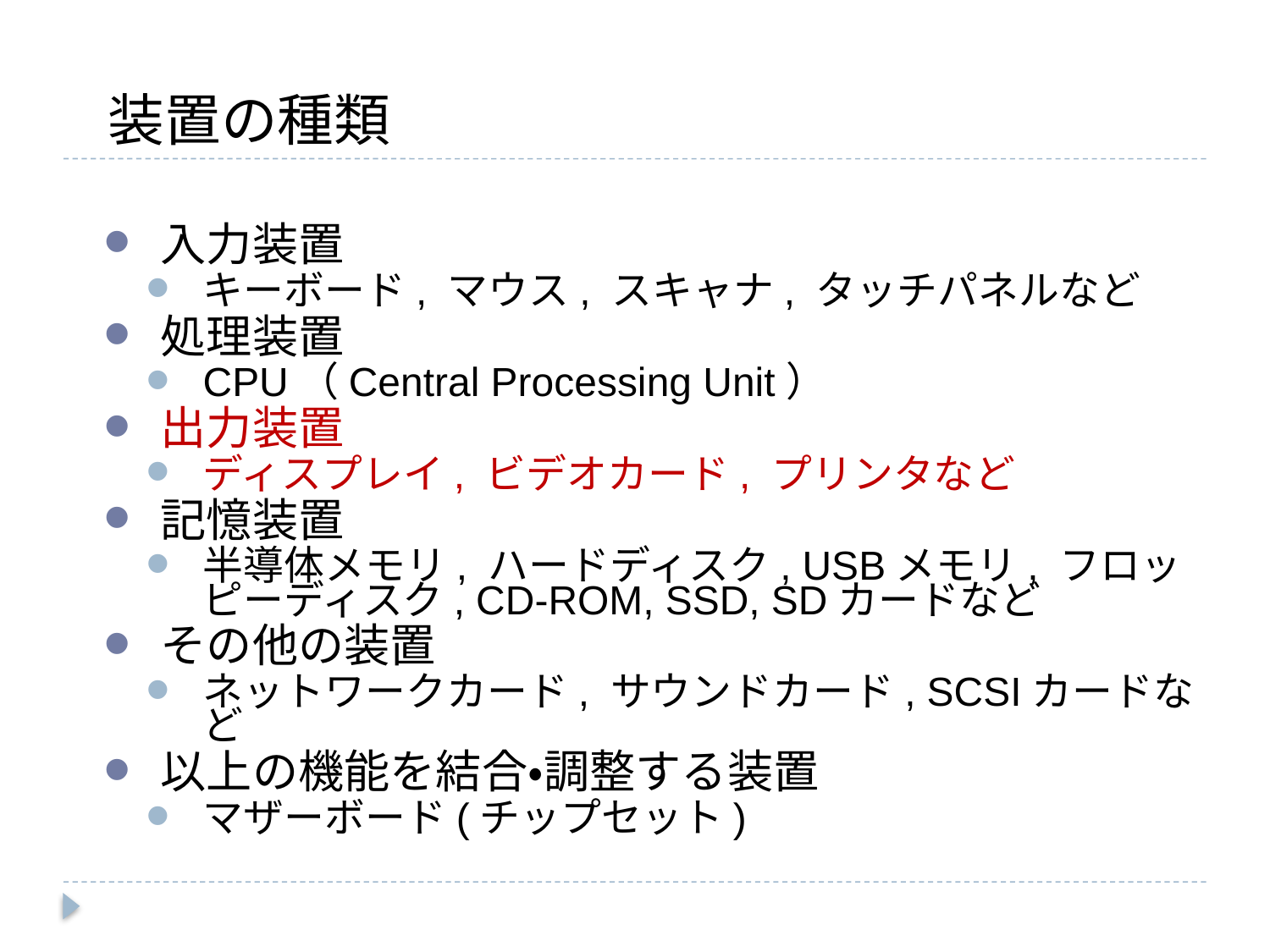

# 装置の種類
入力装置
キーボード, マウス, スキャナ, タッチパネルなど
処理装置
CPU（Central Processing Unit）
出力装置
ディスプレイ, ビデオカード, プリンタなど
記憶装置
半導体メモリ, ハードディスク, USBメモリ, フロッピーディスク, CD-ROM, SSD, SDカードなど
その他の装置
ネットワークカード, サウンドカード, SCSIカードなど
以上の機能を結合•調整する装置
マザーボード(チップセット)